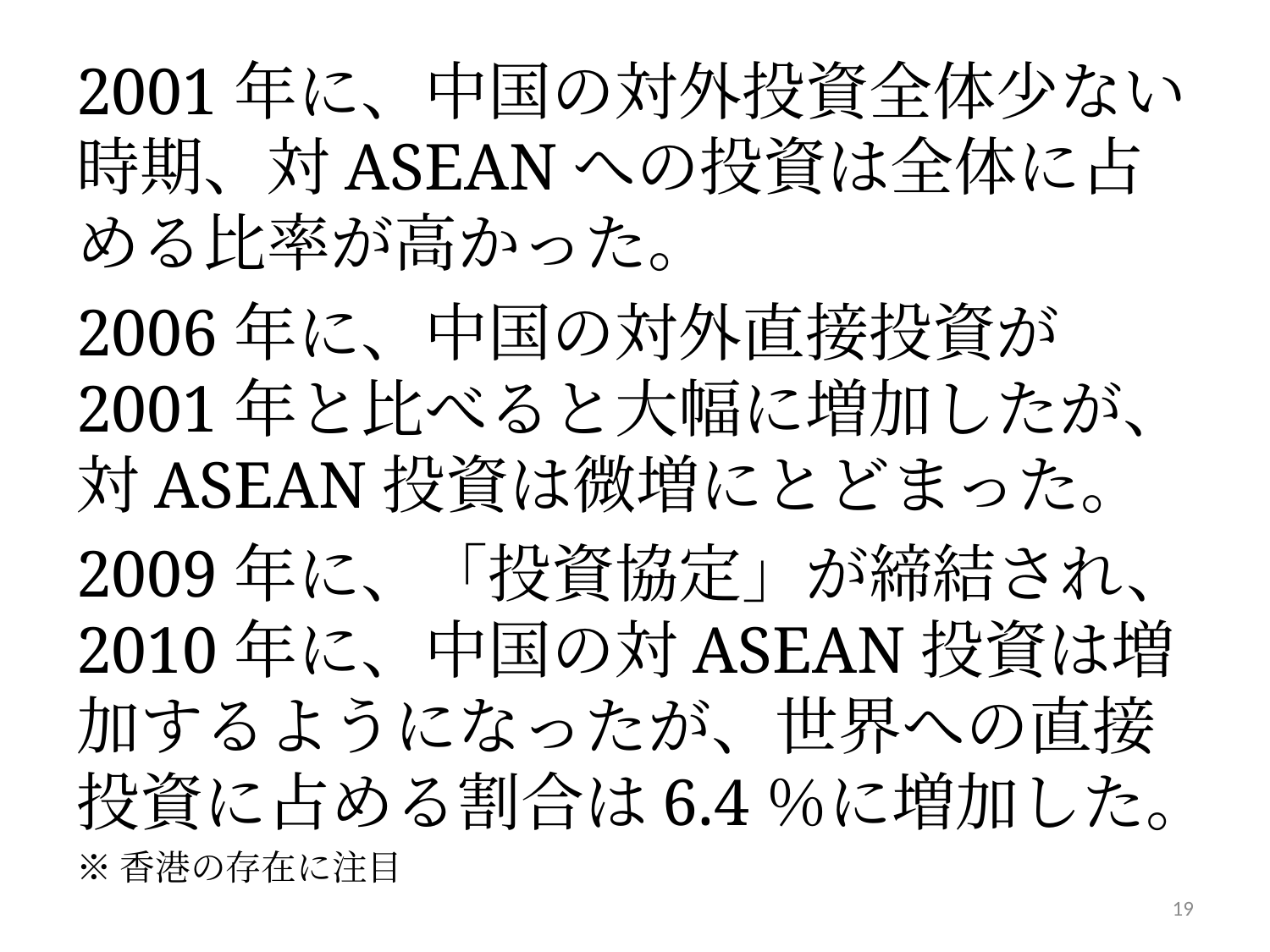

#
2001年に、中国の対外投資全体少ない時期、対ASEANへの投資は全体に占める比率が高かった。
2006年に、中国の対外直接投資が2001年と比べると大幅に増加したが、対ASEAN投資は微増にとどまった。
2009年に、「投資協定」が締結され、2010年に、中国の対ASEAN投資は増加するようになったが、世界への直接投資に占める割合は6.4％に増加した。
※香港の存在に注目
19